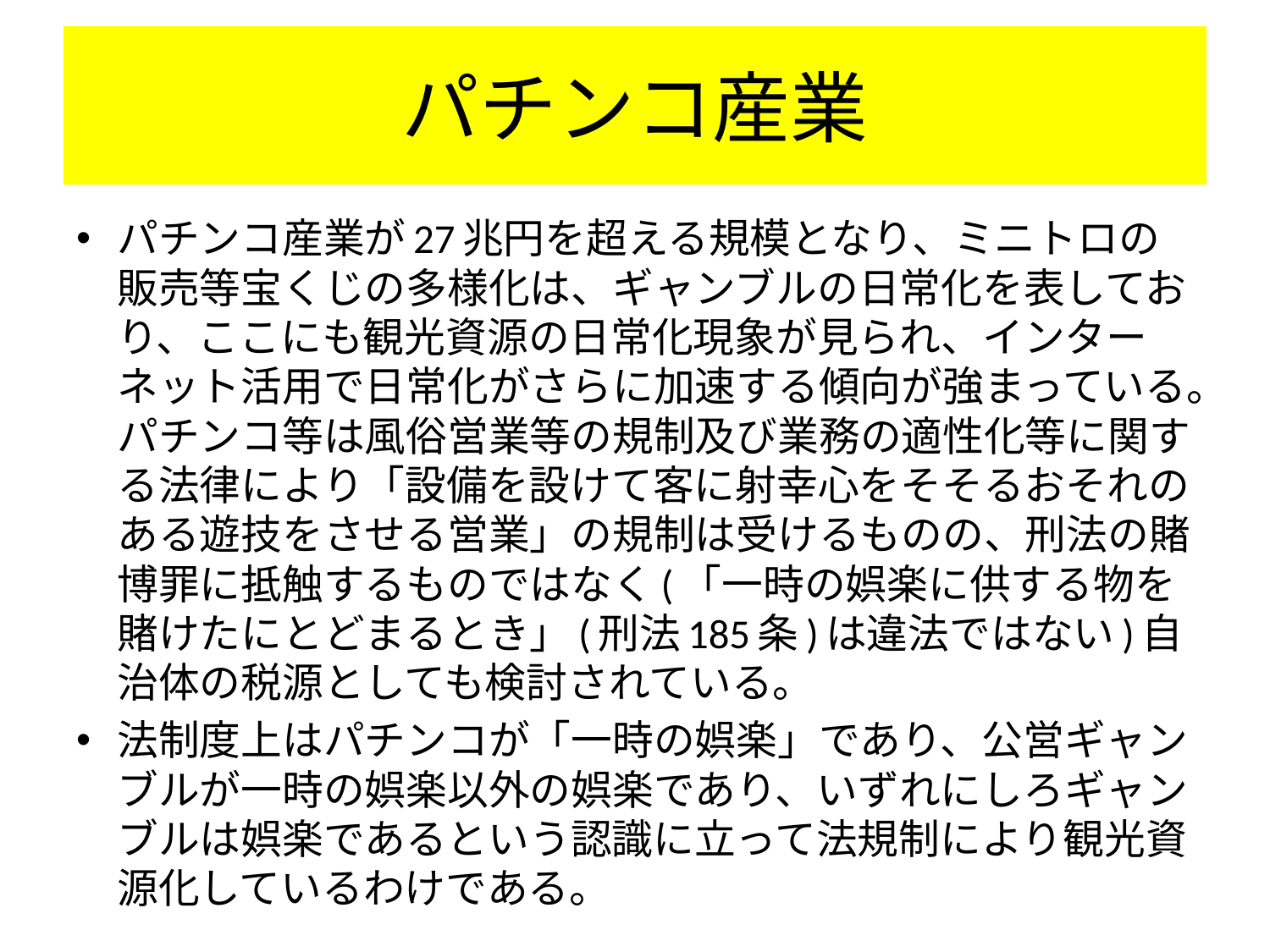

# パチンコ産業
パチンコ産業が27兆円を超える規模となり、ミニトロの販売等宝くじの多様化は、ギャンブルの日常化を表しており、ここにも観光資源の日常化現象が見られ、インターネット活用で日常化がさらに加速する傾向が強まっている。パチンコ等は風俗営業等の規制及び業務の適性化等に関する法律により「設備を設けて客に射幸心をそそるおそれのある遊技をさせる営業」の規制は受けるものの、刑法の賭博罪に抵触するものではなく(「一時の娯楽に供する物を賭けたにとどまるとき」(刑法185条)は違法ではない)自治体の税源としても検討されている。
法制度上はパチンコが「一時の娯楽」であり、公営ギャンブルが一時の娯楽以外の娯楽であり、いずれにしろギャンブルは娯楽であるという認識に立って法規制により観光資源化しているわけである。